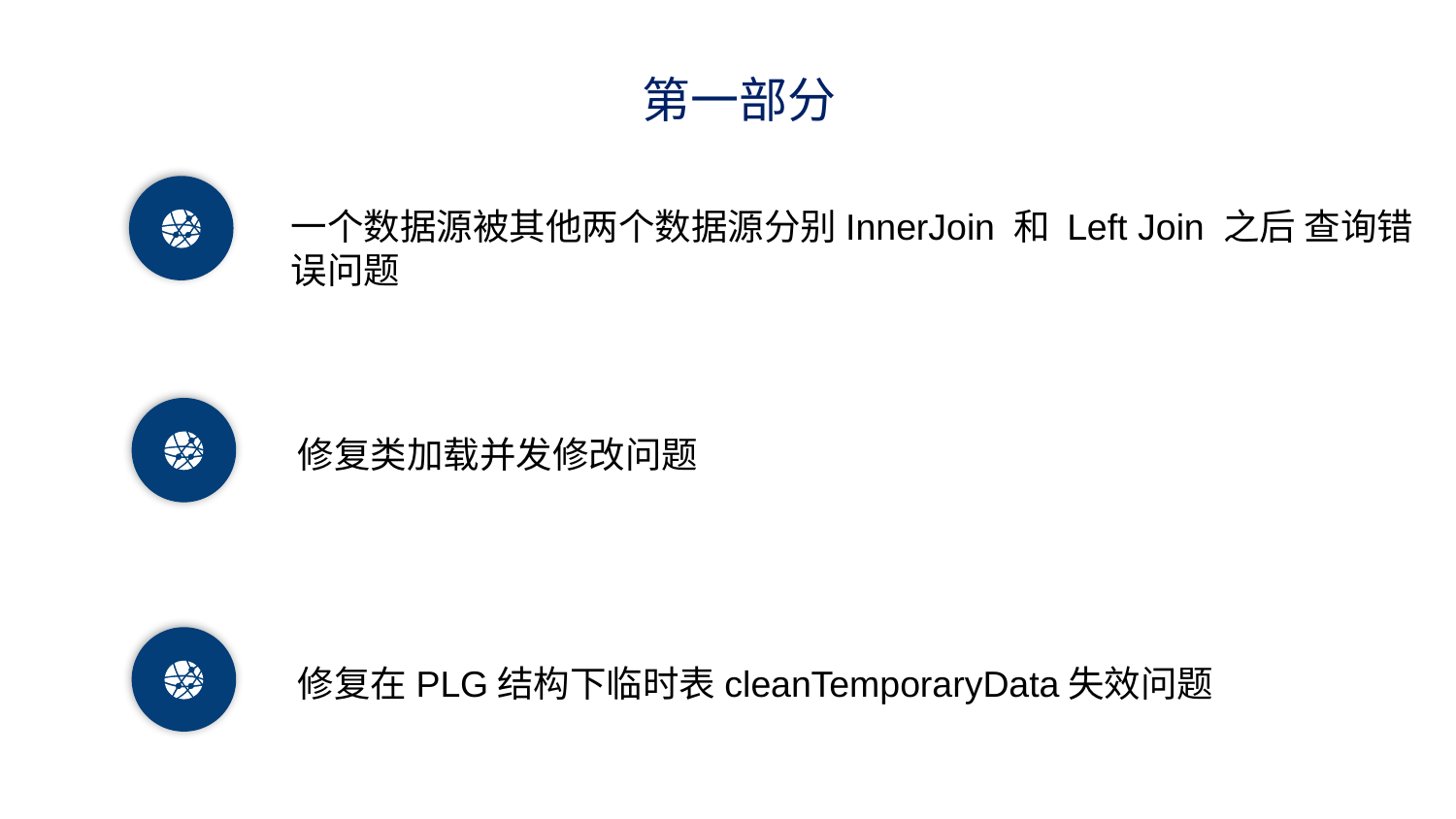

第一部分

一个数据源被其他两个数据源分别InnerJoin 和 Left Join 之后 查询错误问题

修复类加载并发修改问题

修复在PLG结构下临时表cleanTemporaryData失效问题